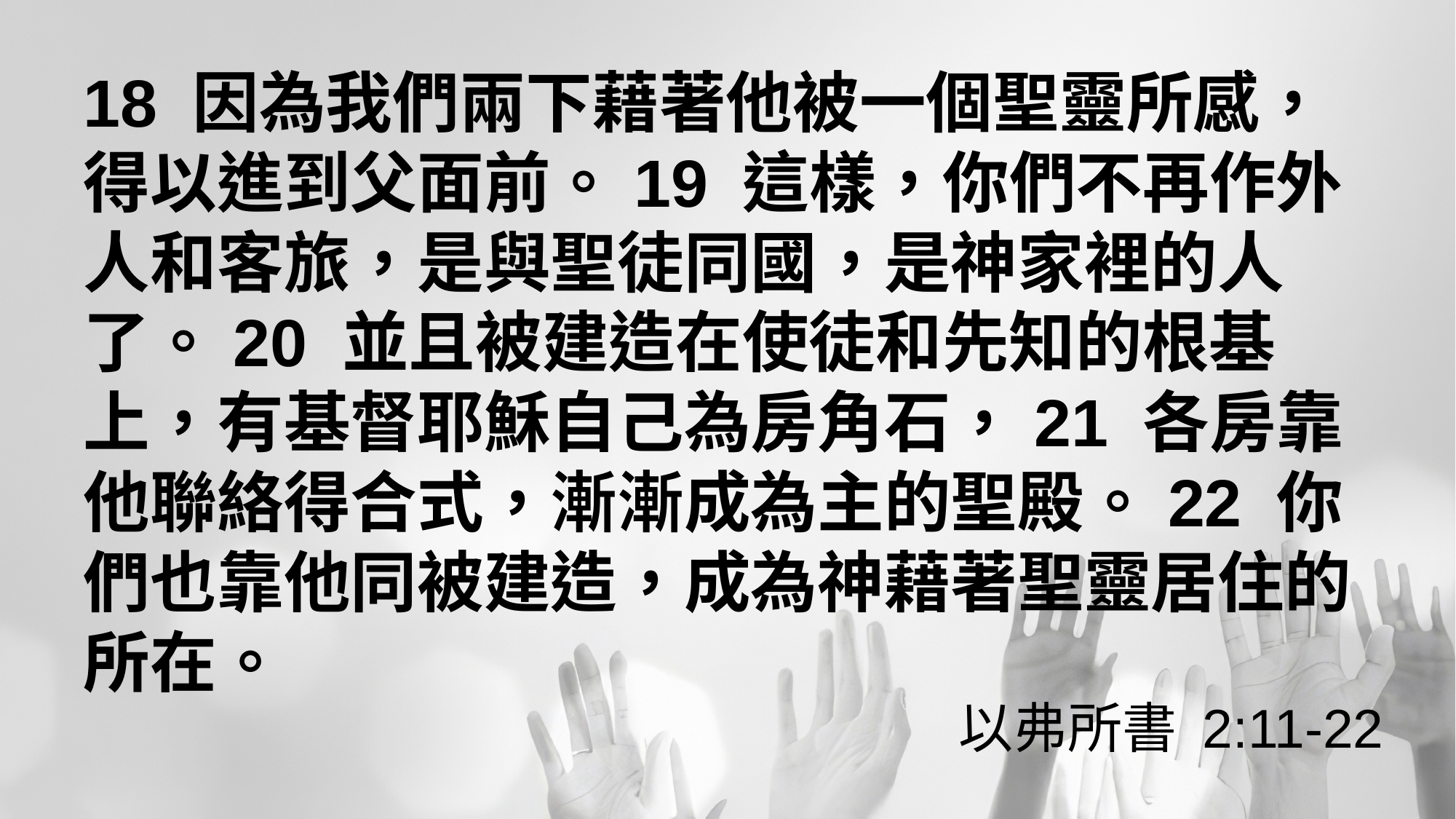

18 因為我們兩下藉著他被一個聖靈所感，得以進到父面前。19 這樣，你們不再作外人和客旅，是與聖徒同國，是神家裡的人了。20 並且被建造在使徒和先知的根基上，有基督耶穌自己為房角石，21 各房靠他聯絡得合式，漸漸成為主的聖殿。22 你們也靠他同被建造，成為神藉著聖靈居住的所在。
# 以弗所書 2:11-22